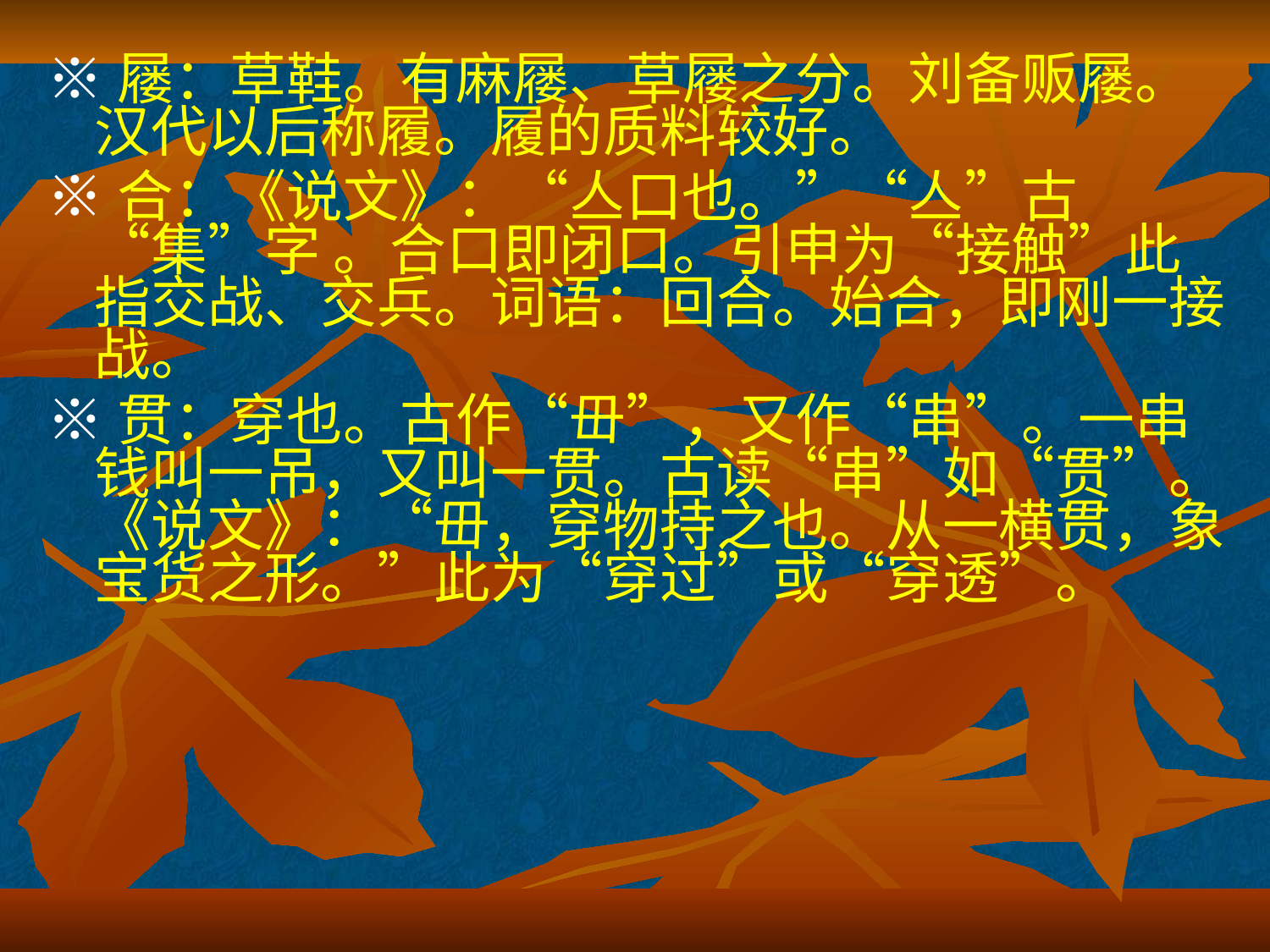

※屦：草鞋。有麻屦、草屦之分。刘备贩屦。汉代以后称履。履的质料较好。
※合：《说文》：“亼口也。”“亼”古“集”字 。合口即闭口。引申为“接触”此指交战、交兵。词语：回合。始合，即刚一接战。
※贯：穿也。古作“毌”，又作“串”。一串钱叫一吊，又叫一贯。古读“串”如“贯”。《说文》：“毌，穿物持之也。从一横贯，象宝货之形。”此为“穿过”或“穿透”。